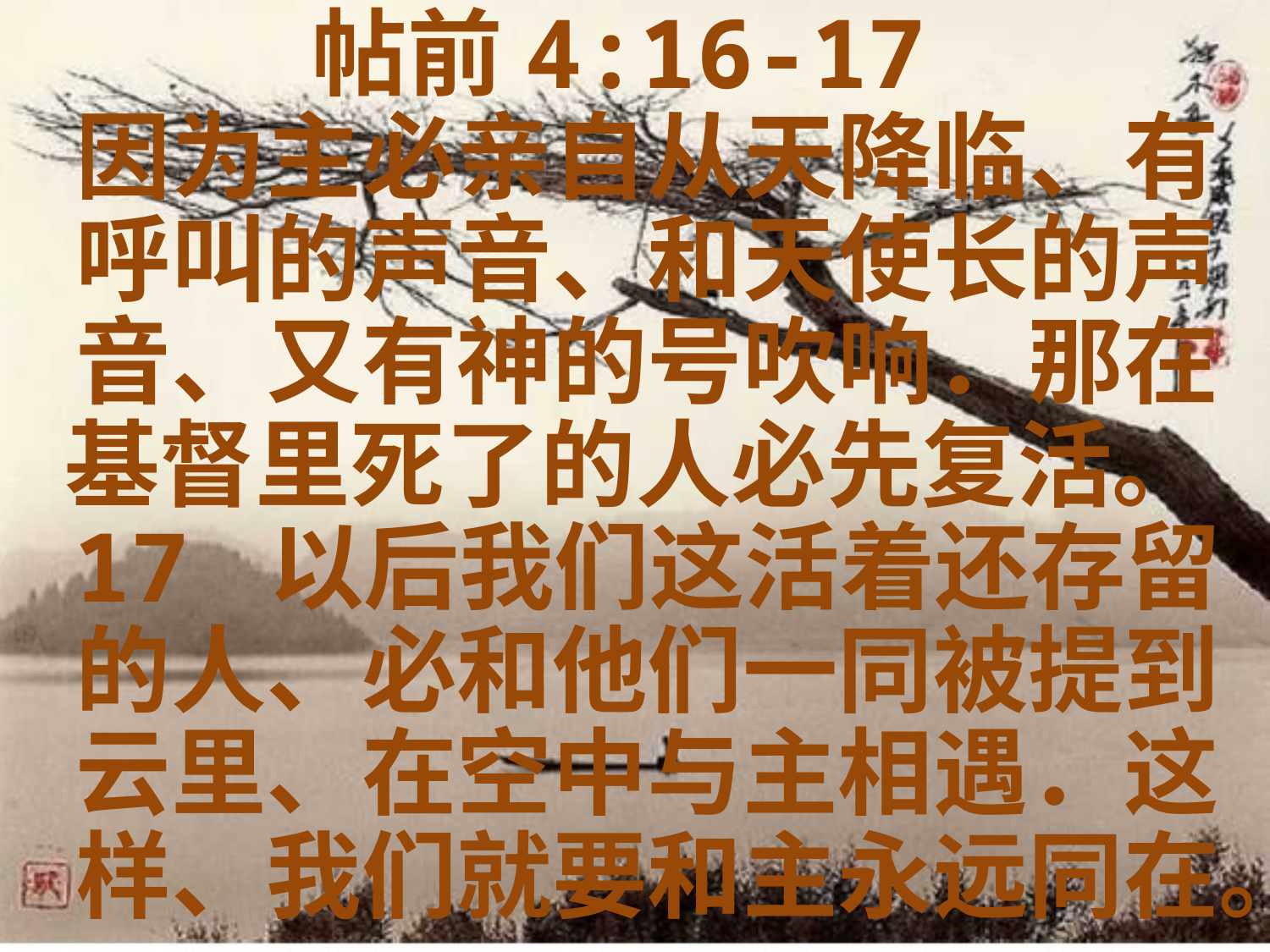

帖前4:16-17
因为主必亲自从天降临、有呼叫的声音、和天使长的声音、又有神的号吹响．那在基督里死了的人必先复活。17 以后我们这活着还存留的人、必和他们一同被提到云里、在空中与主相遇．这样、我们就要和主永远同在。